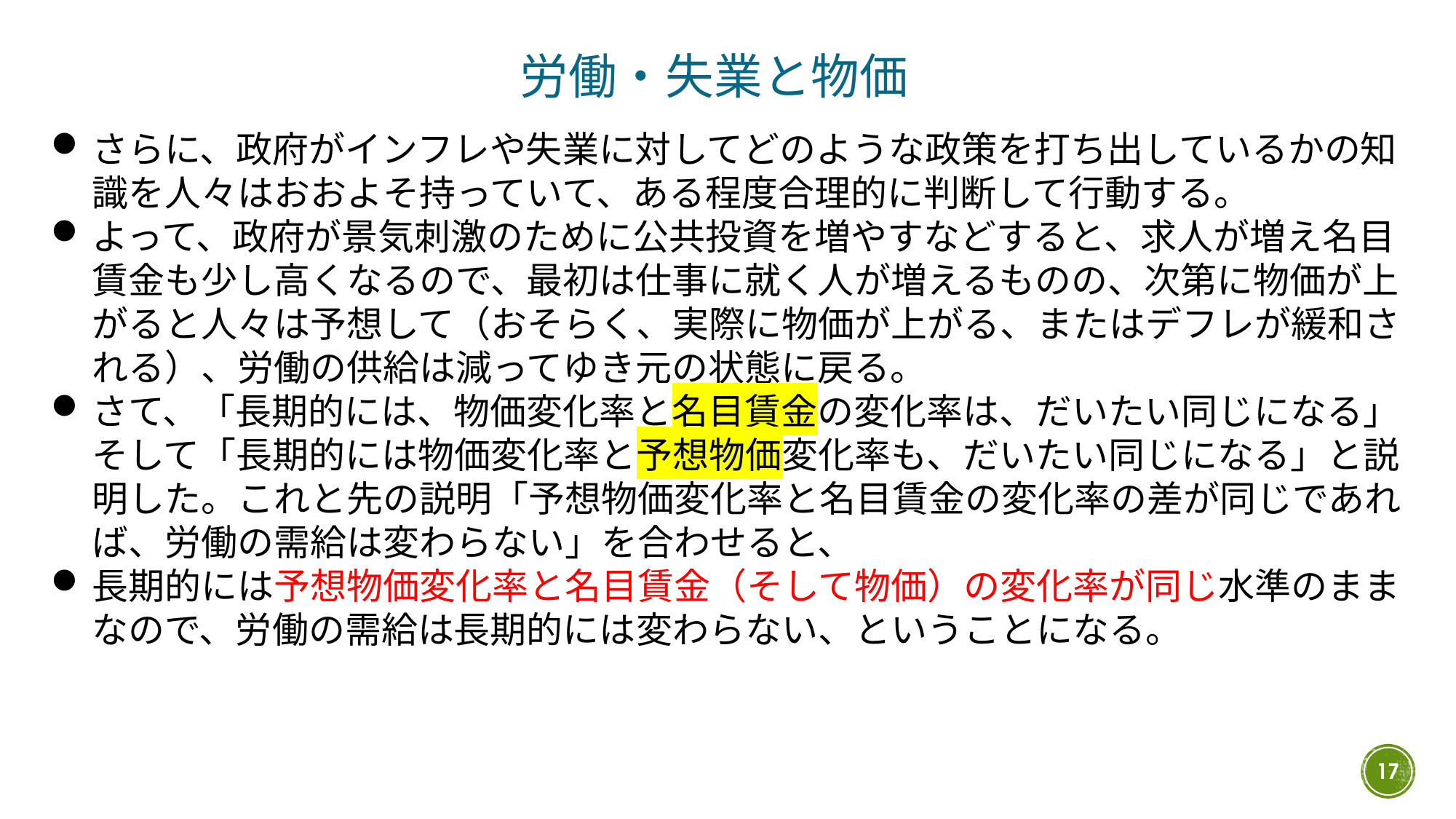

労働・失業と物価
さらに、政府がインフレや失業に対してどのような政策を打ち出しているかの知識を人々はおおよそ持っていて、ある程度合理的に判断して行動する。
よって、政府が景気刺激のために公共投資を増やすなどすると、求人が増え名目賃金も少し高くなるので、最初は仕事に就く人が増えるものの、次第に物価が上がると人々は予想して（おそらく、実際に物価が上がる、またはデフレが緩和される）、労働の供給は減ってゆき元の状態に戻る。
さて、「長期的には、物価変化率と名目賃金の変化率は、だいたい同じになる」
そして「長期的には物価変化率と予想物価変化率も、だいたい同じになる」と説明した。これと先の説明「予想物価変化率と名目賃金の変化率の差が同じであれば、労働の需給は変わらない」を合わせると、
長期的には予想物価変化率と名目賃金（そして物価）の変化率が同じ水準のままなので、労働の需給は長期的には変わらない、ということになる。

17